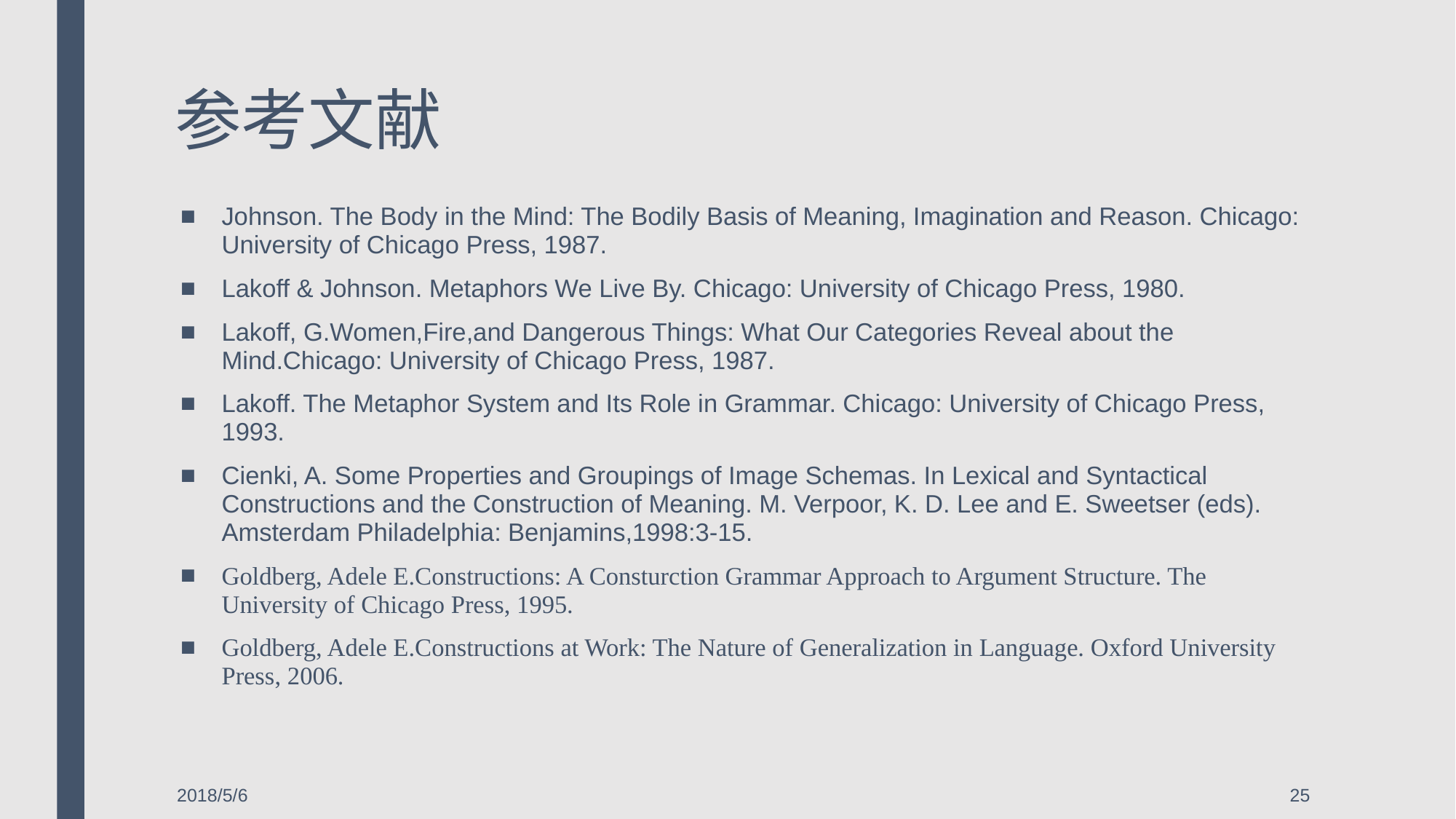

# 参考文献
Johnson. The Body in the Mind: The Bodily Basis of Meaning, Imagination and Reason. Chicago: University of Chicago Press, 1987.
Lakoff & Johnson. Metaphors We Live By. Chicago: University of Chicago Press, 1980.
Lakoff, G.Women,Fire,and Dangerous Things: What Our Categories Reveal about the Mind.Chicago: University of Chicago Press, 1987.
Lakoff. The Metaphor System and Its Role in Grammar. Chicago: University of Chicago Press, 1993.
Cienki, A. Some Properties and Groupings of Image Schemas. In Lexical and Syntactical Constructions and the Construction of Meaning. M. Verpoor, K. D. Lee and E. Sweetser (eds). Amsterdam Philadelphia: Benjamins,1998:3-15.
Goldberg, Adele E.Constructions: A Consturction Grammar Approach to Argument Structure. The University of Chicago Press, 1995.
Goldberg, Adele E.Constructions at Work: The Nature of Generalization in Language. Oxford University Press, 2006.

2018/5/6
25